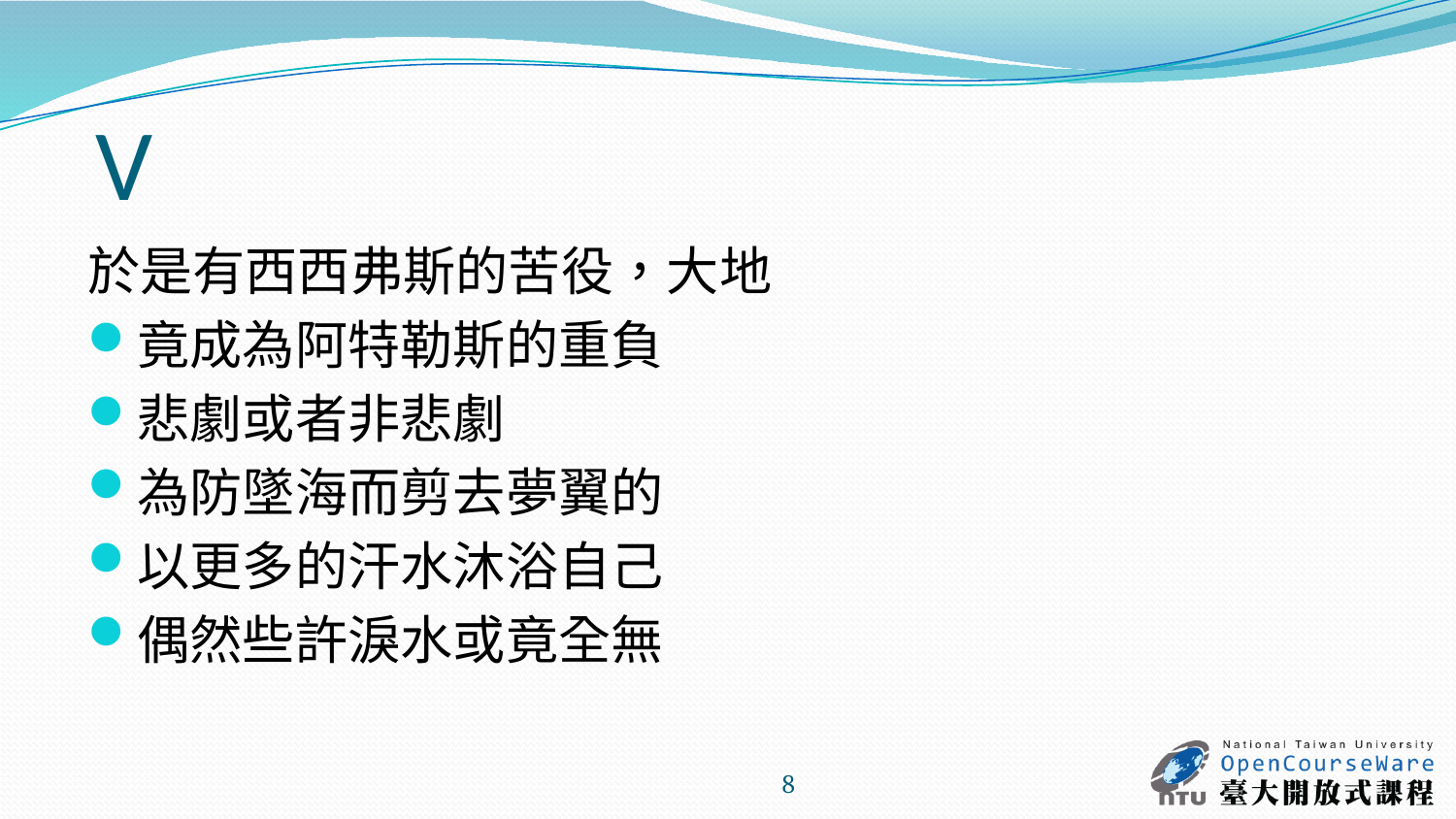

# V
於是有西西弗斯的苦役，大地
竟成為阿特勒斯的重負
悲劇或者非悲劇
為防墜海而剪去夢翼的
以更多的汗水沐浴自己
偶然些許淚水或竟全無
8